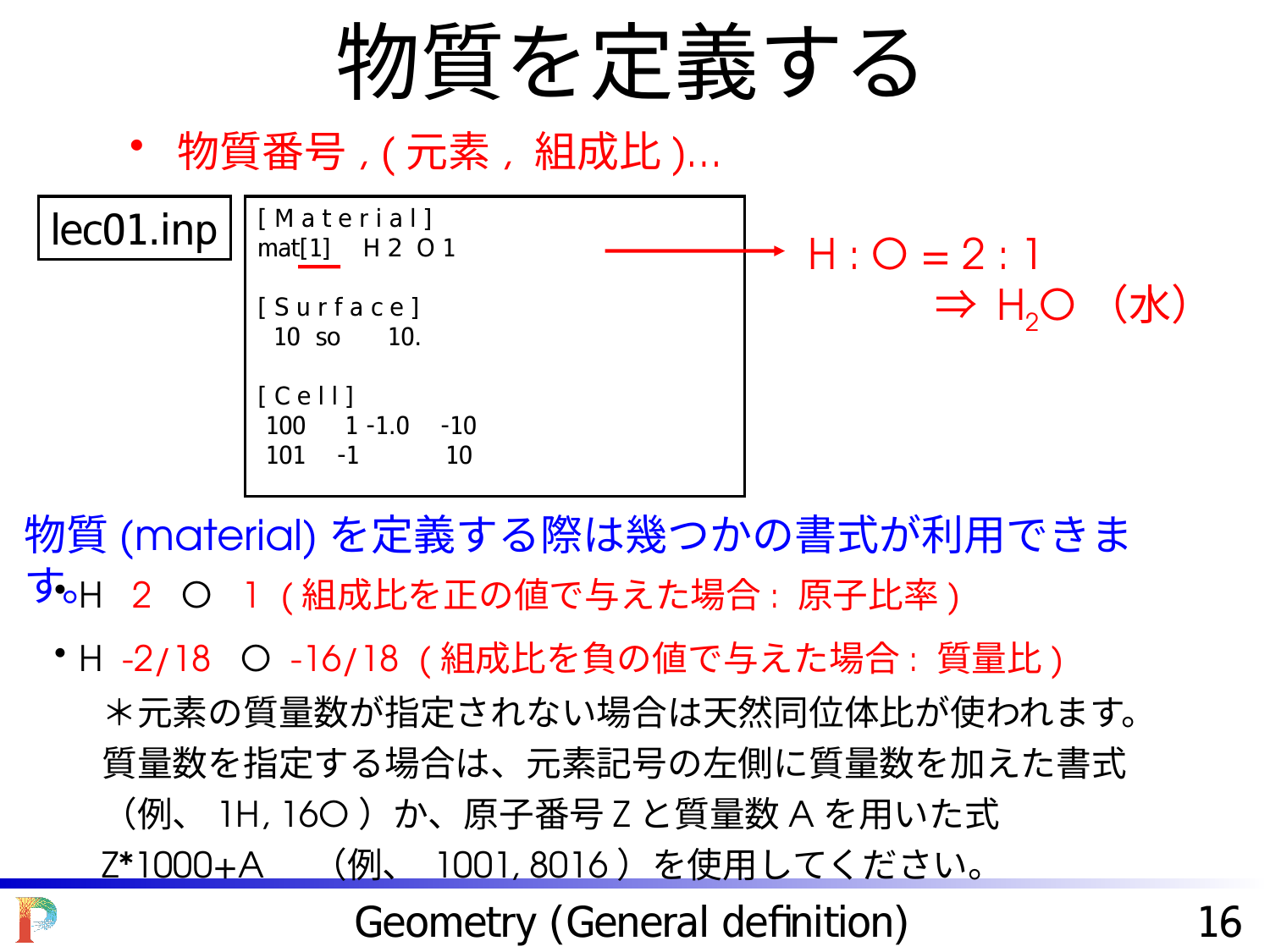

物質を定義する
物質番号, (元素, 組成比)…
lec01.inp
[ M a t e r i a l ]
mat[1]    H 2  O 1

[ S u r f a c e ]
  10  so      10.

[ C e l l ]
 100     1 -1.0    -10
 101    -1           10
H : O = 2 : 1
　　　⇒ H2O（水）

物質(material)を定義する際は幾つかの書式が利用できます。
H   2   O   1  (組成比を正の値で与えた場合: 原子比率)
H  -2/18   O  -16/18  (組成比を負の値で与えた場合: 質量比)

＊元素の質量数が指定されない場合は天然同位体比が使われます。質量数を指定する場合は、元素記号の左側に質量数を加えた書式（例、1H, 16O）か、原子番号Zと質量数Aを用いた式 Z*1000+A    （例、 1001, 8016）を使用してください。
Geometry (General definition)